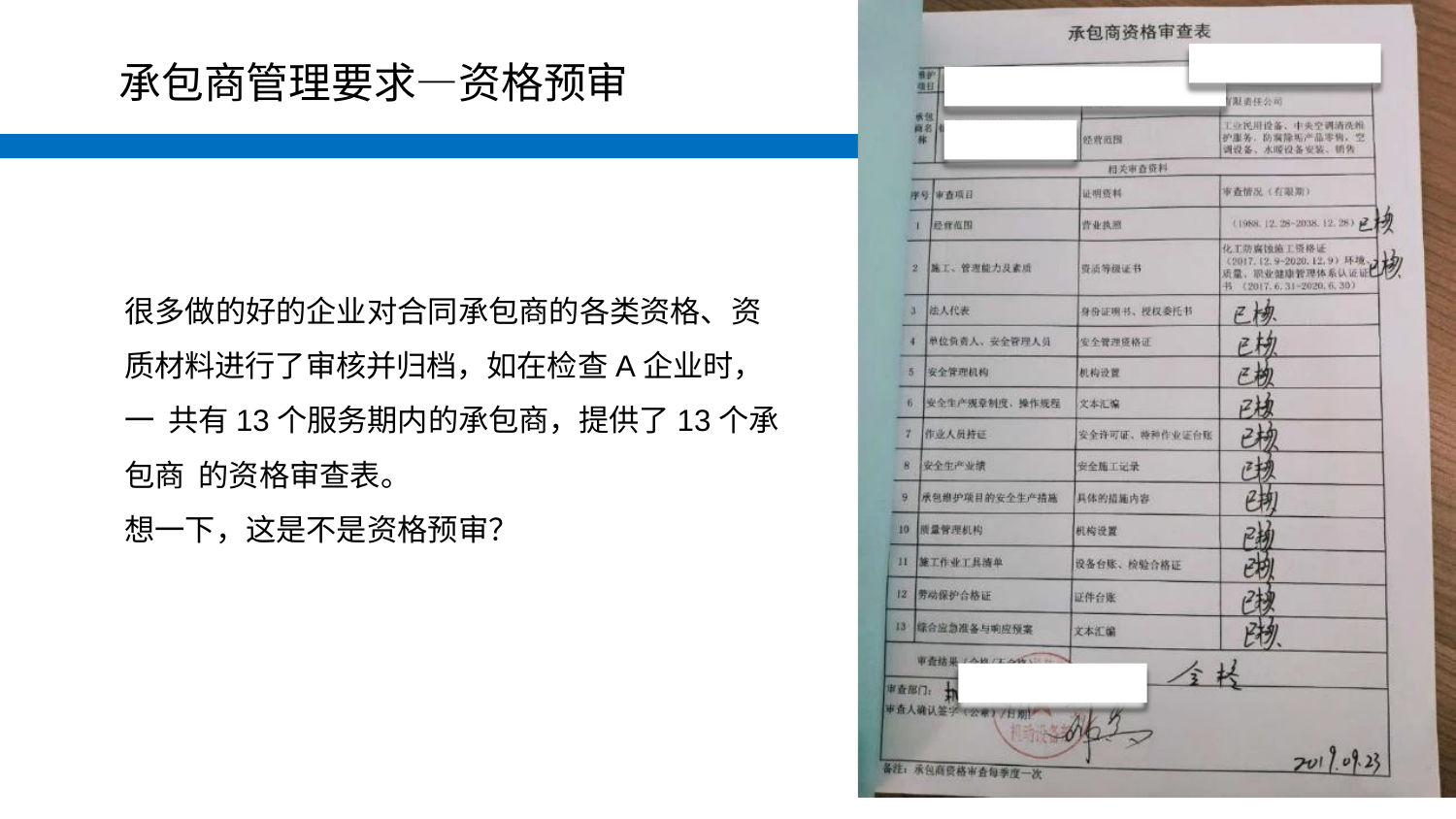

# 承包商管理要求—资格预审

很多做的好的企业对合同承包商的各类资格、资  质材料进行了审核并归档，如在检查A企业时，一  共有13个服务期内的承包商，提供了13个承包商  的资格审查表。
想一下，这是不是资格预审？